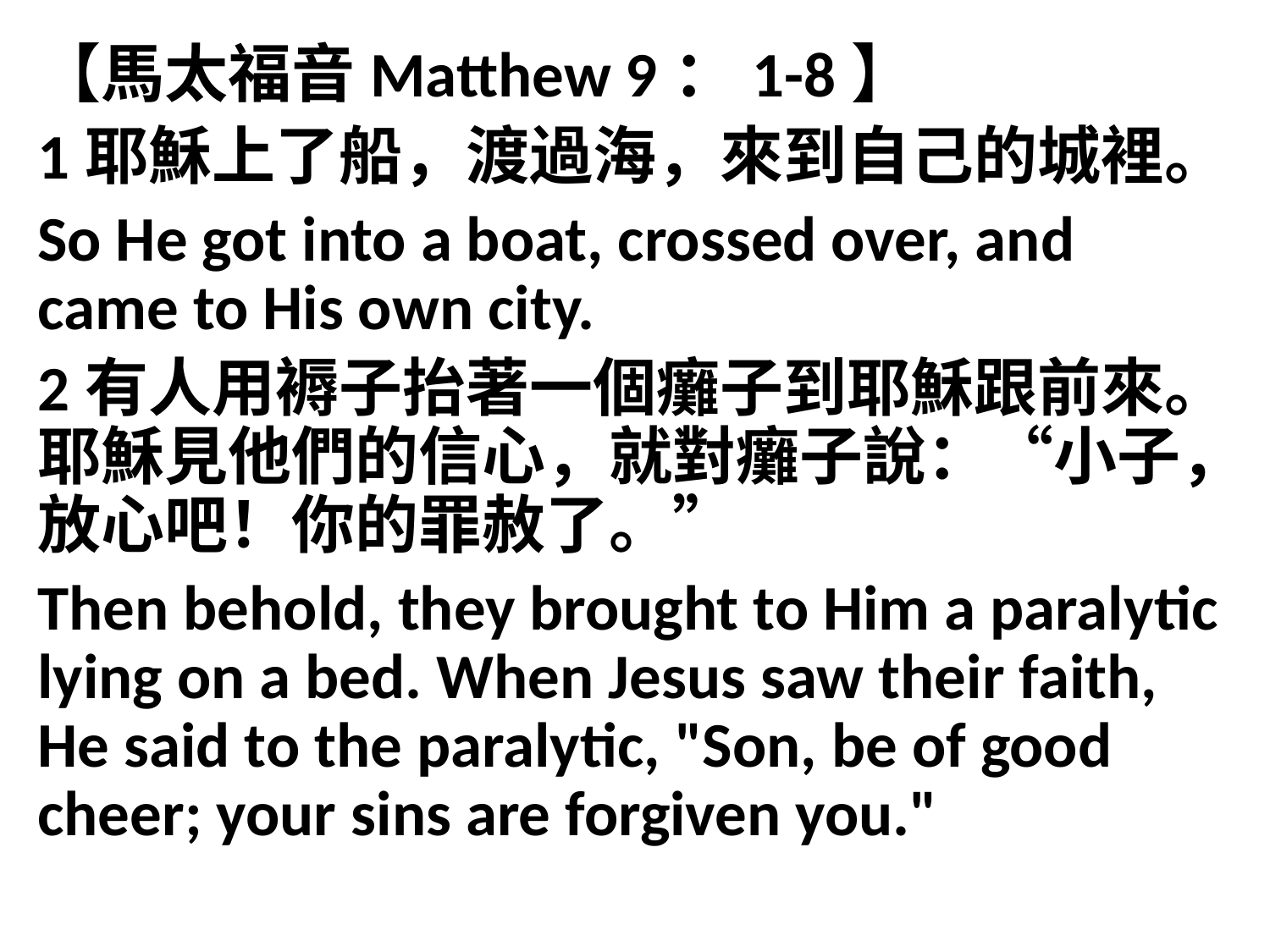

【馬太福音Matthew 9：1-8】
1耶穌上了船，渡過海，來到自己的城裡。
So He got into a boat, crossed over, and came to His own city.
2有人用褥子抬著一個癱子到耶穌跟前來。耶穌見他們的信心，就對癱子說：“小子，放心吧！你的罪赦了。”
Then behold, they brought to Him a paralytic lying on a bed. When Jesus saw their faith, He said to the paralytic, "Son, be of good cheer; your sins are forgiven you."